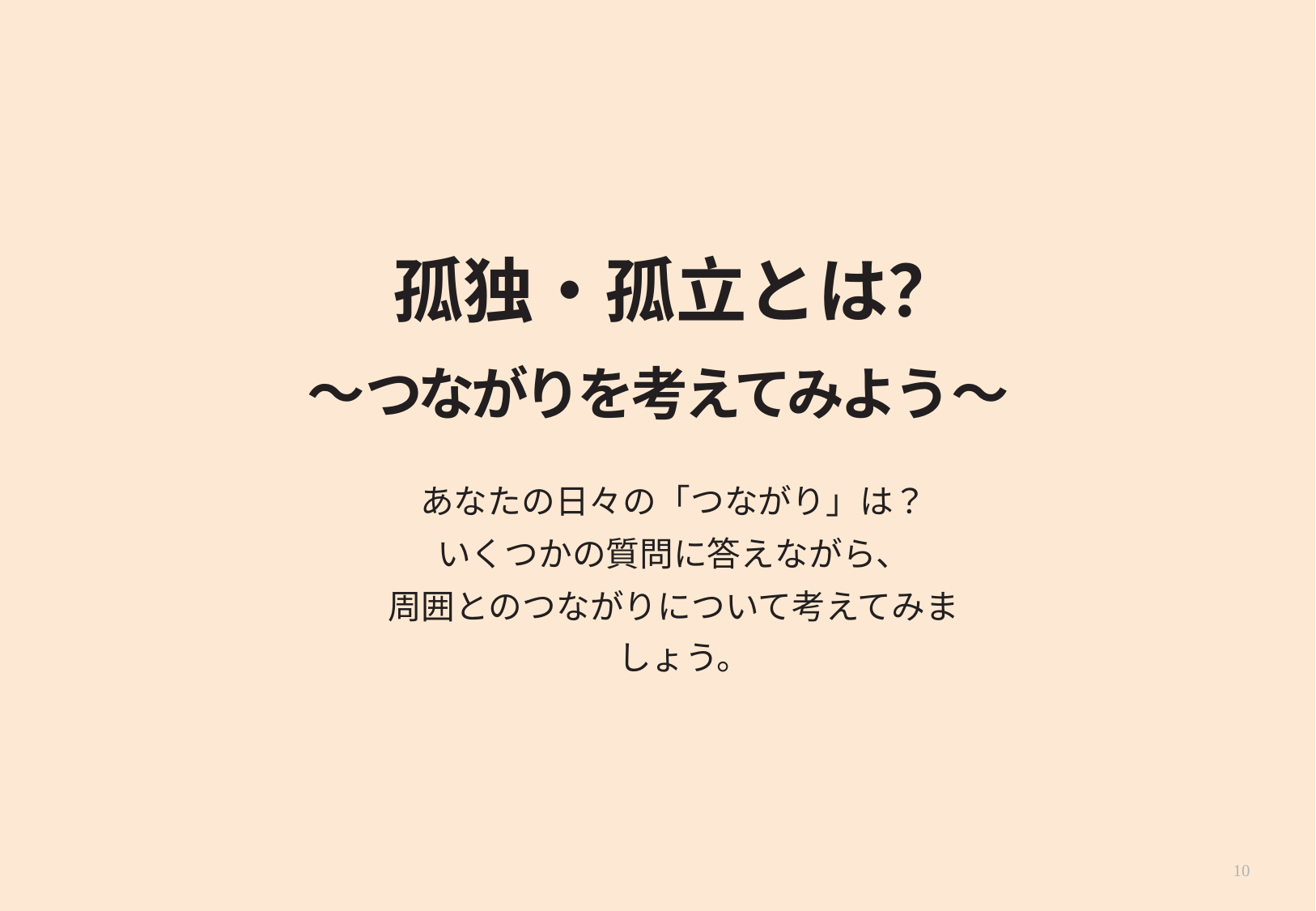

# 孤独・孤立とは？
～つながりを考えてみよう～
あなたの日々の「つながり」は？
いくつかの質問に答えながら、
周囲とのつながりについて考えてみましょう。

10